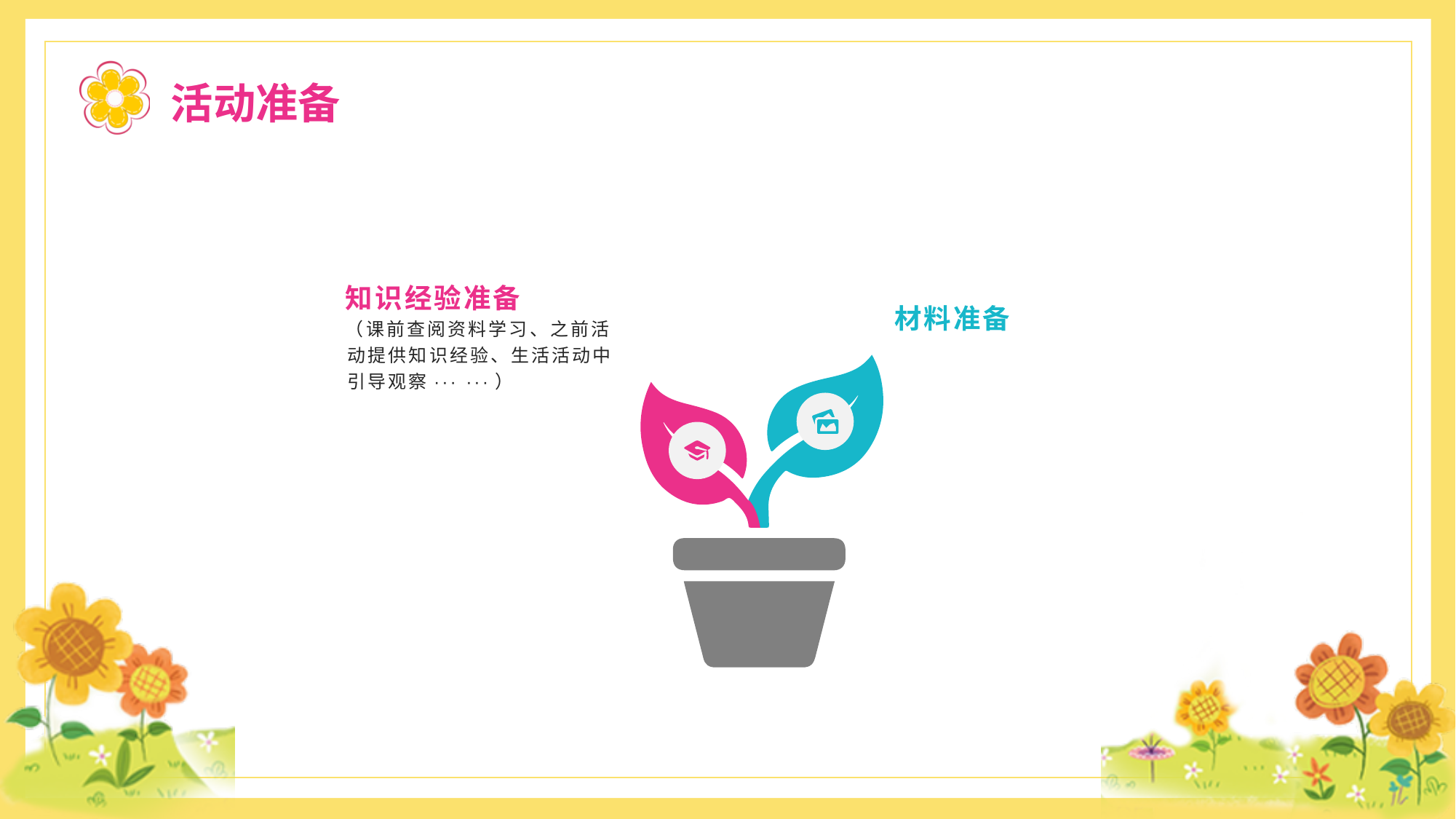

活动准备
知识经验准备
（课前查阅资料学习、之前活动提供知识经验、生活活动中引导观察··· ···）
材料准备